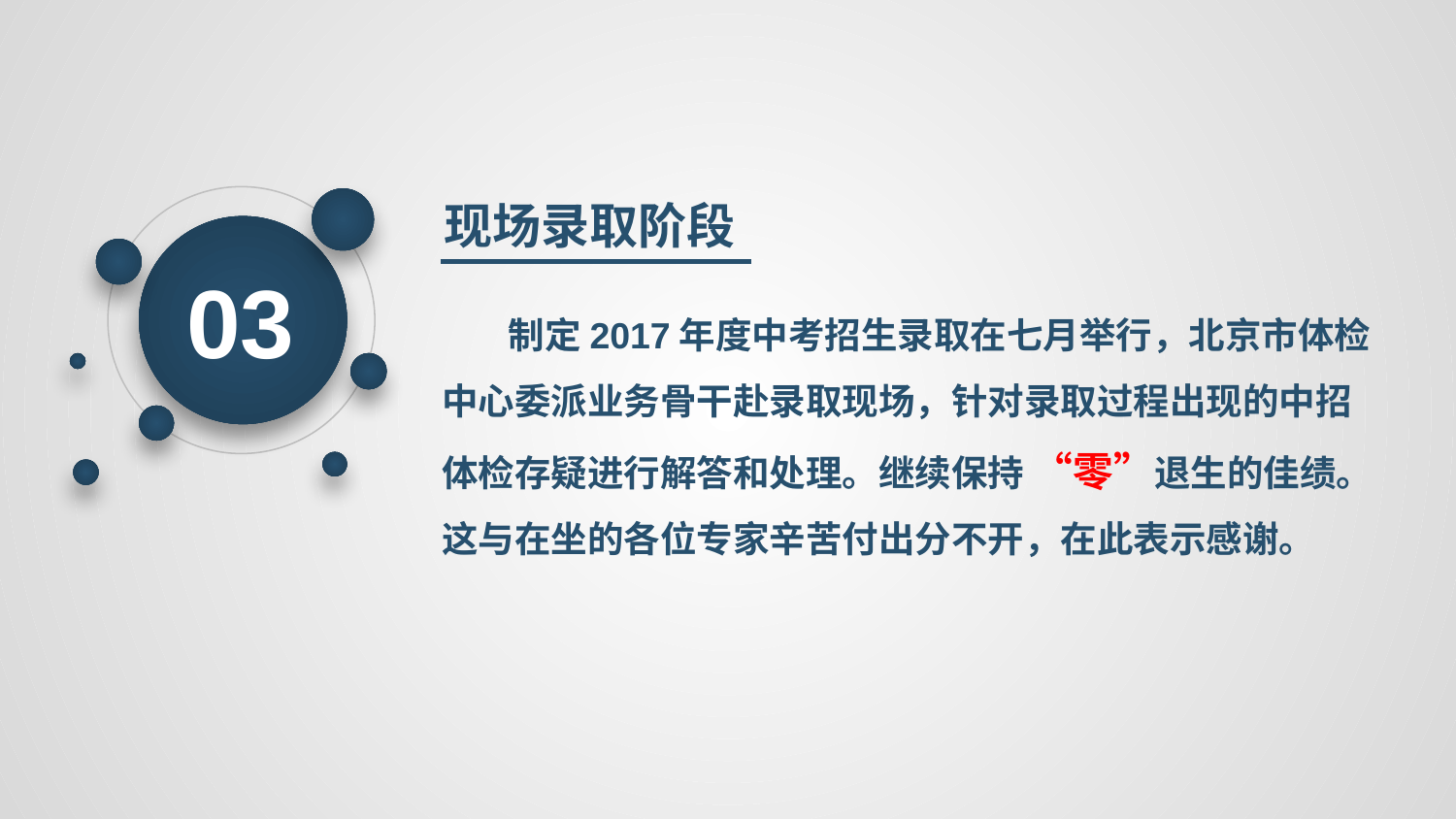

现场录取阶段

03
       制定2017年度中考招生录取在七月举行，北京市体检中心委派业务骨干赴录取现场，针对录取过程出现的中招体检存疑进行解答和处理。继续保持 “零”退生的佳绩。这与在坐的各位专家辛苦付出分不开，在此表示感谢。